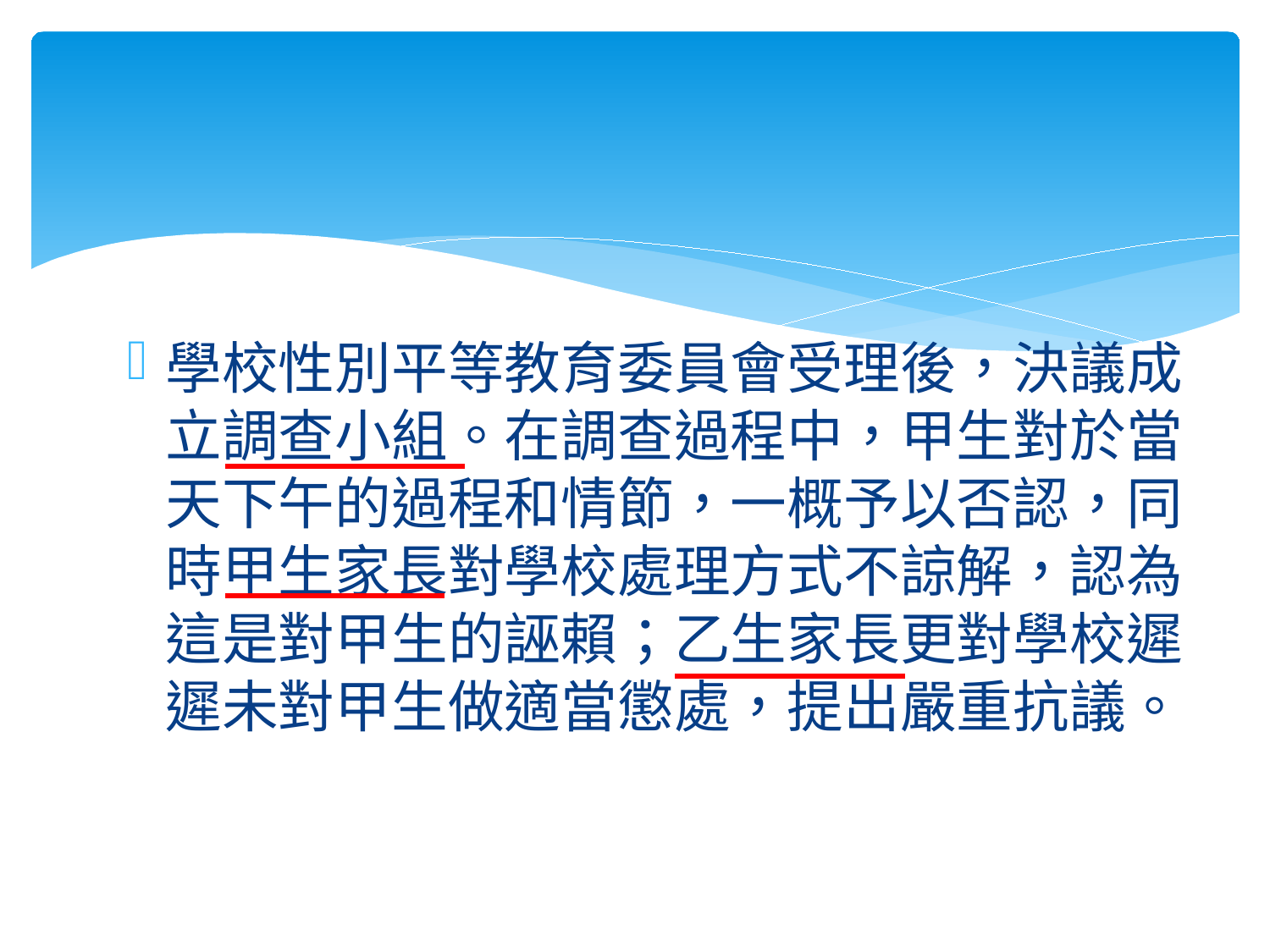

#
學校性別平等教育委員會受理後，決議成立調查小組。在調查過程中，甲生對於當天下午的過程和情節，一概予以否認，同時甲生家長對學校處理方式不諒解，認為這是對甲生的誣賴；乙生家長更對學校遲遲未對甲生做適當懲處，提出嚴重抗議。